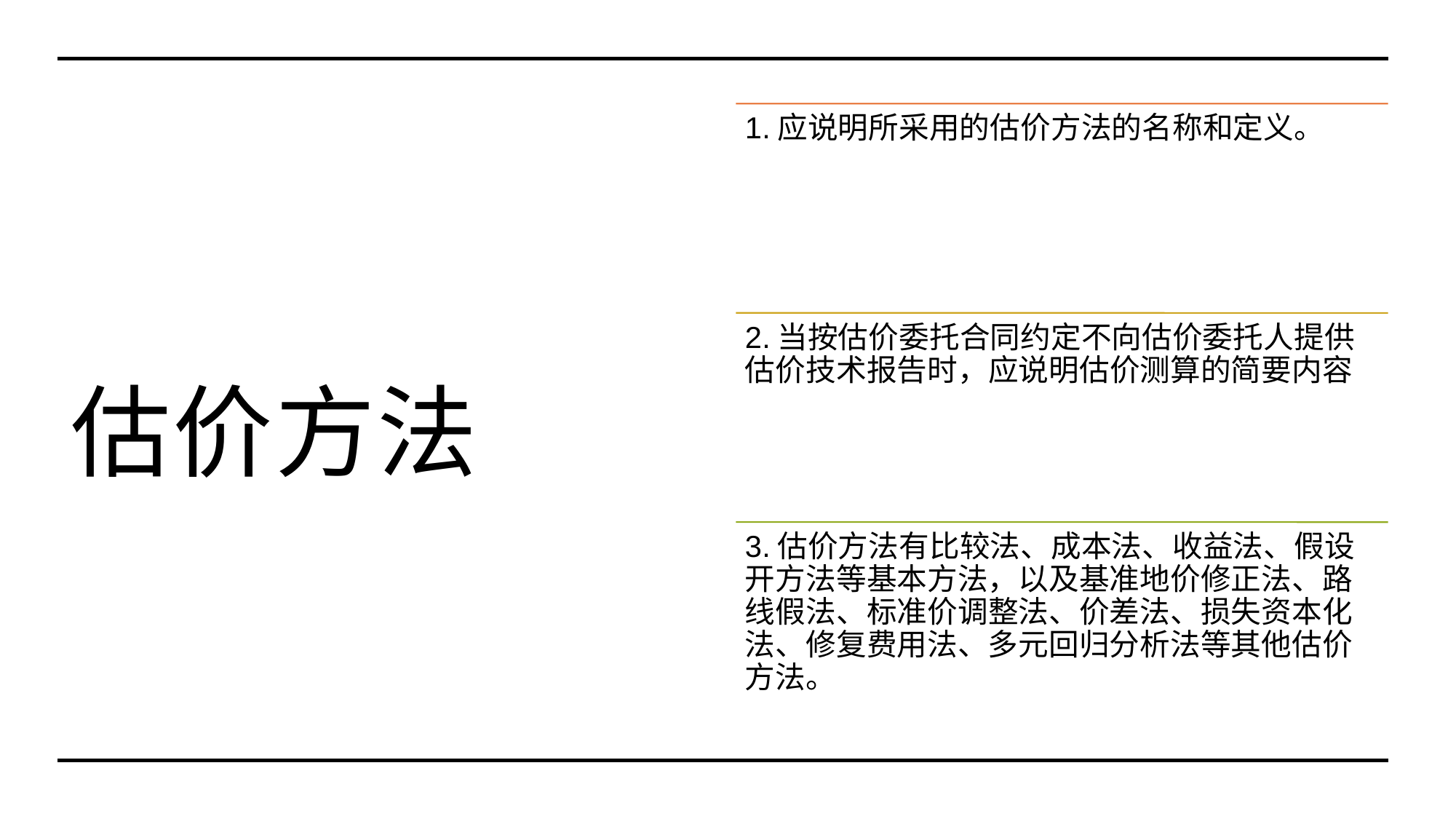

1.应说明所采用的估价方法的名称和定义。
2.当按估价委托合同约定不向估价委托人提供估价技术报告时，应说明估价测算的简要内容
3.估价方法有比较法、成本法、收益法、假设开方法等基本方法，以及基准地价修正法、路线假法、标准价调整法、价差法、损失资本化法、修复费用法、多元回归分析法等其他估价方法。
# 估价方法